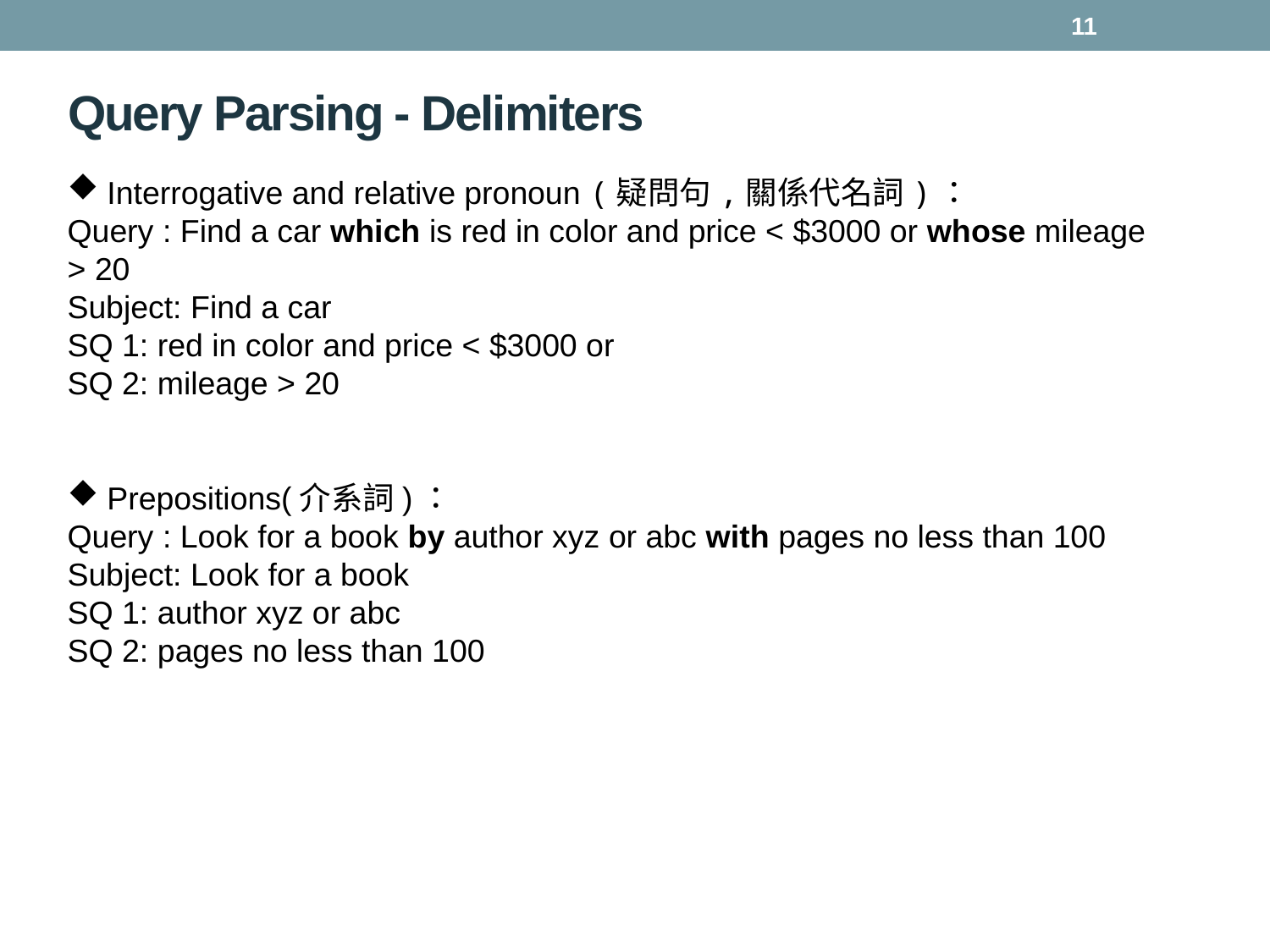

11
# Query Parsing - Delimiters
Interrogative and relative pronoun (疑問句,關係代名詞)：
Query : Find a car which is red in color and price < $3000 or whose mileage > 20
Subject: Find a car
SQ 1: red in color and price < $3000 or
SQ 2: mileage > 20
Prepositions(介系詞)：
Query : Look for a book by author xyz or abc with pages no less than 100
Subject: Look for a book
SQ 1: author xyz or abc
SQ 2: pages no less than 100